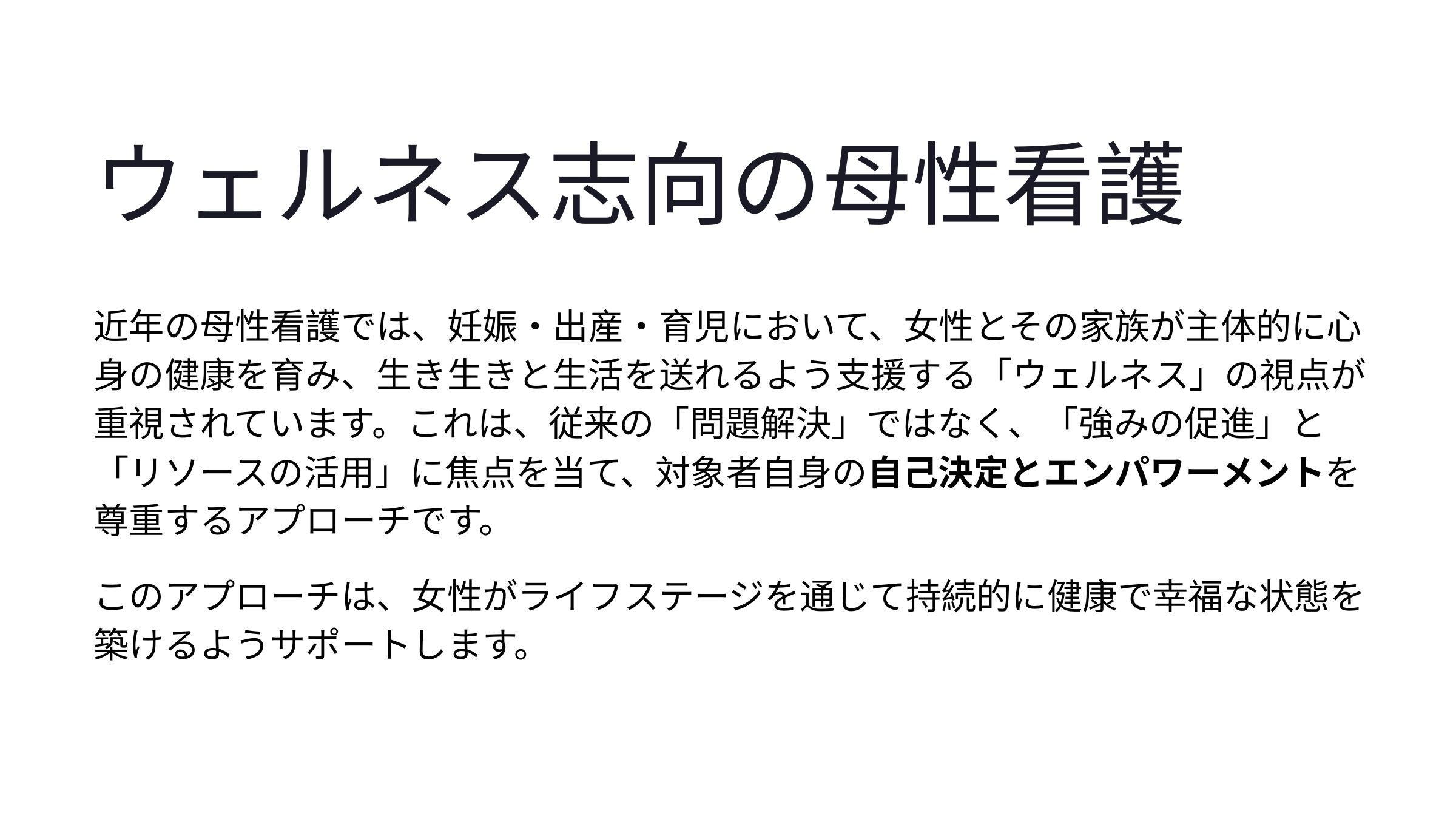

ウェルネス志向の母性看護
近年の母性看護では、妊娠・出産・育児において、女性とその家族が主体的に心身の健康を育み、生き生きと生活を送れるよう支援する「ウェルネス」の視点が重視されています。これは、従来の「問題解決」ではなく、「強みの促進」と「リソースの活用」に焦点を当て、対象者自身の自己決定とエンパワーメントを尊重するアプローチです。
このアプローチは、女性がライフステージを通じて持続的に健康で幸福な状態を築けるようサポートします。